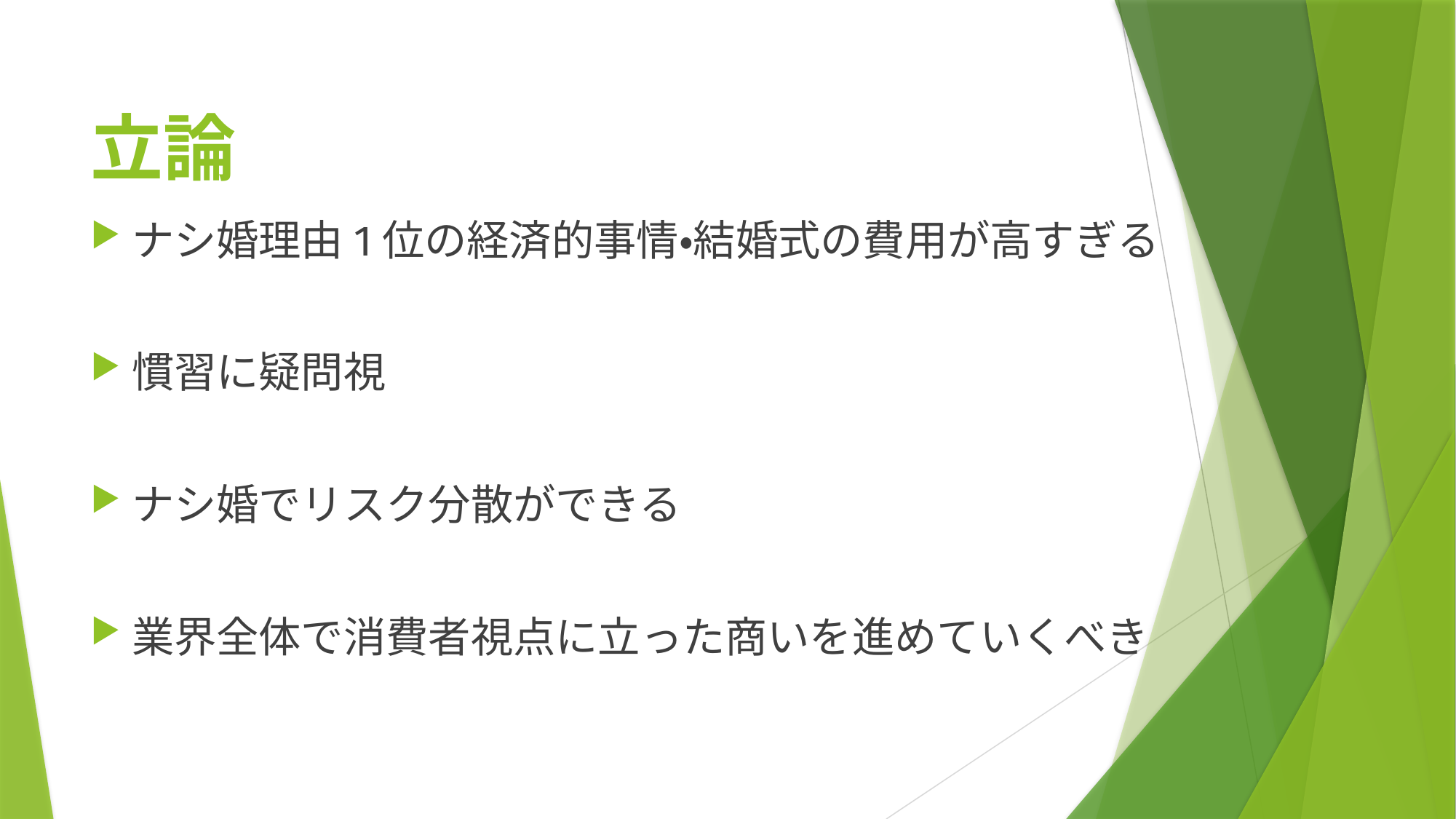

# 立論
ナシ婚理由1位の経済的事情・結婚式の費用が高すぎる

慣習に疑問視

ナシ婚でリスク分散ができる

業界全体で消費者視点に立った商いを進めていくべき